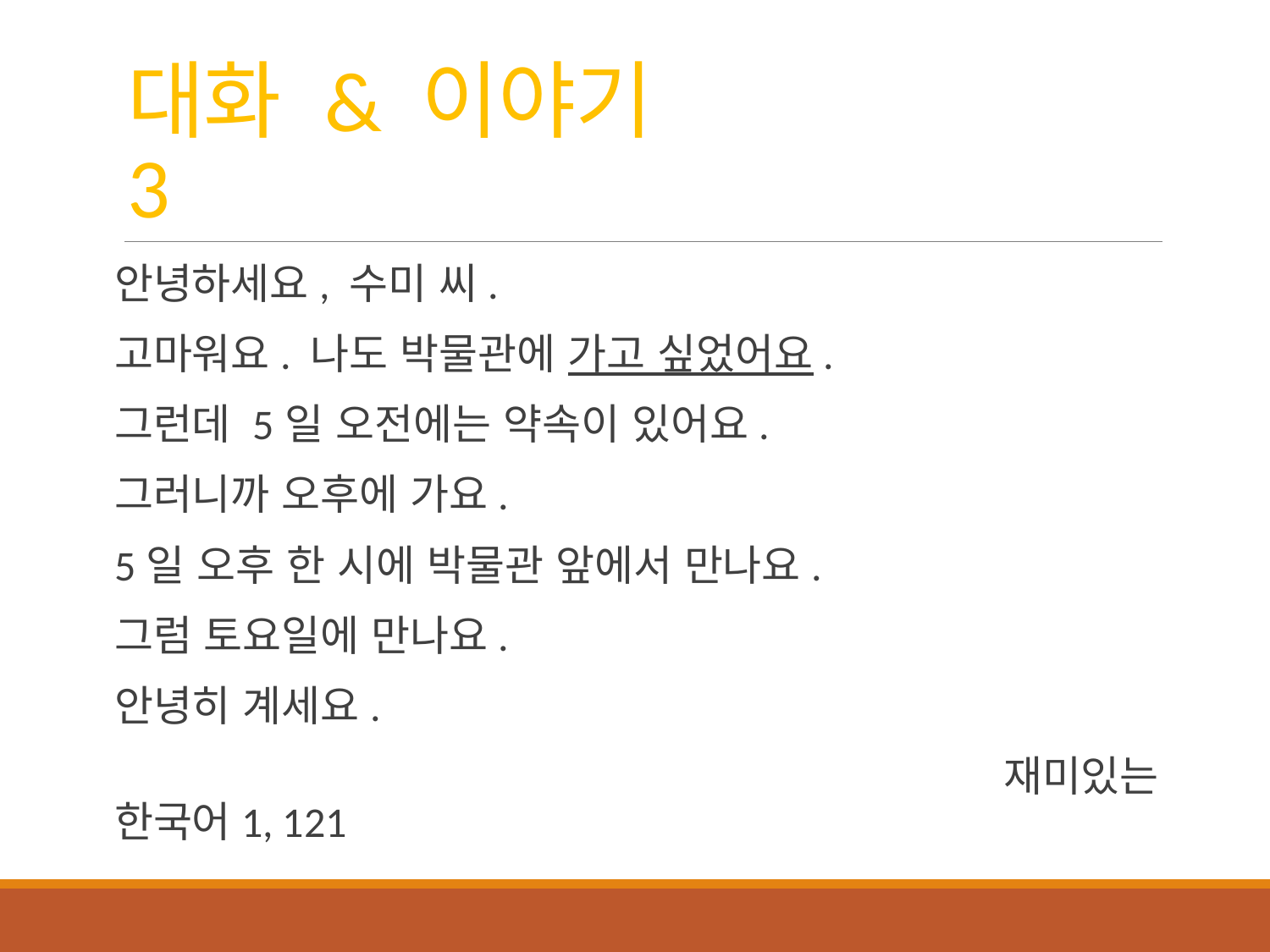

# 대화 & 이야기 3
안녕하세요, 수미 씨.
고마워요. 나도 박물관에 가고 싶었어요.
그런데 5일 오전에는 약속이 있어요.
그러니까 오후에 가요.
5일 오후 한 시에 박물관 앞에서 만나요.
그럼 토요일에 만나요.
안녕히 계세요.
							재미있는 한국어1, 121